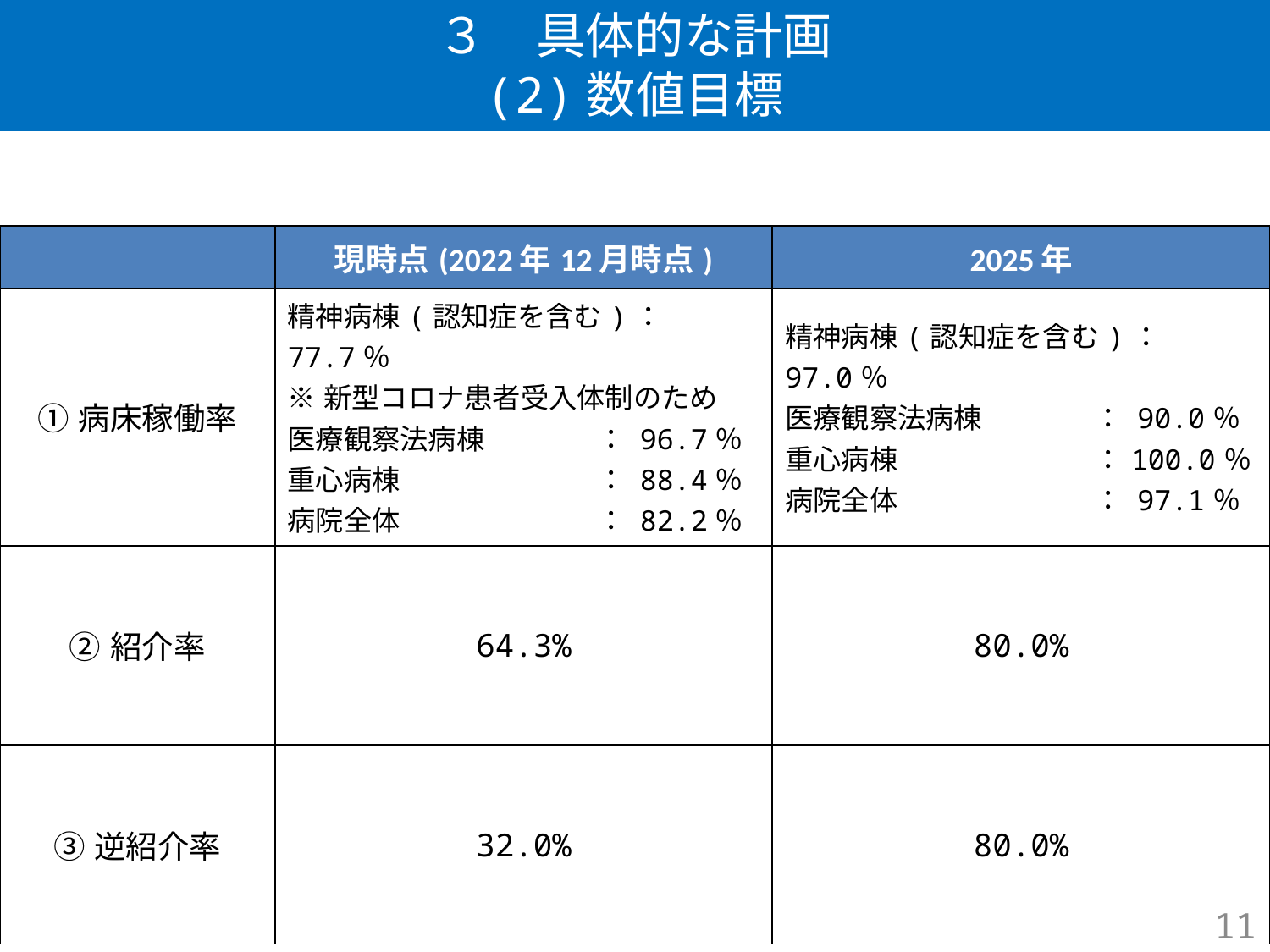

# ３　具体的な計画 (2)数値目標
|  | 現時点(2022年12月時点) | 2025年 |
| --- | --- | --- |
| ①病床稼働率 | 精神病棟(認知症を含む)： 77.7％ ※新型コロナ患者受入体制のため 医療観察法病棟　　　　： 96.7％ 重心病棟　　　　　　　： 88.4％ 病院全体　　　　　　　： 82.2％ | 精神病棟(認知症を含む)： 97.0％ 医療観察法病棟　　　　： 90.0％ 重心病棟　　　　　　　：100.0％ 病院全体　　　　　　　： 97.1％ |
| ②紹介率 | 64.3% | 80.0% |
| ③逆紹介率 | 32.0% | 80.0% |
11